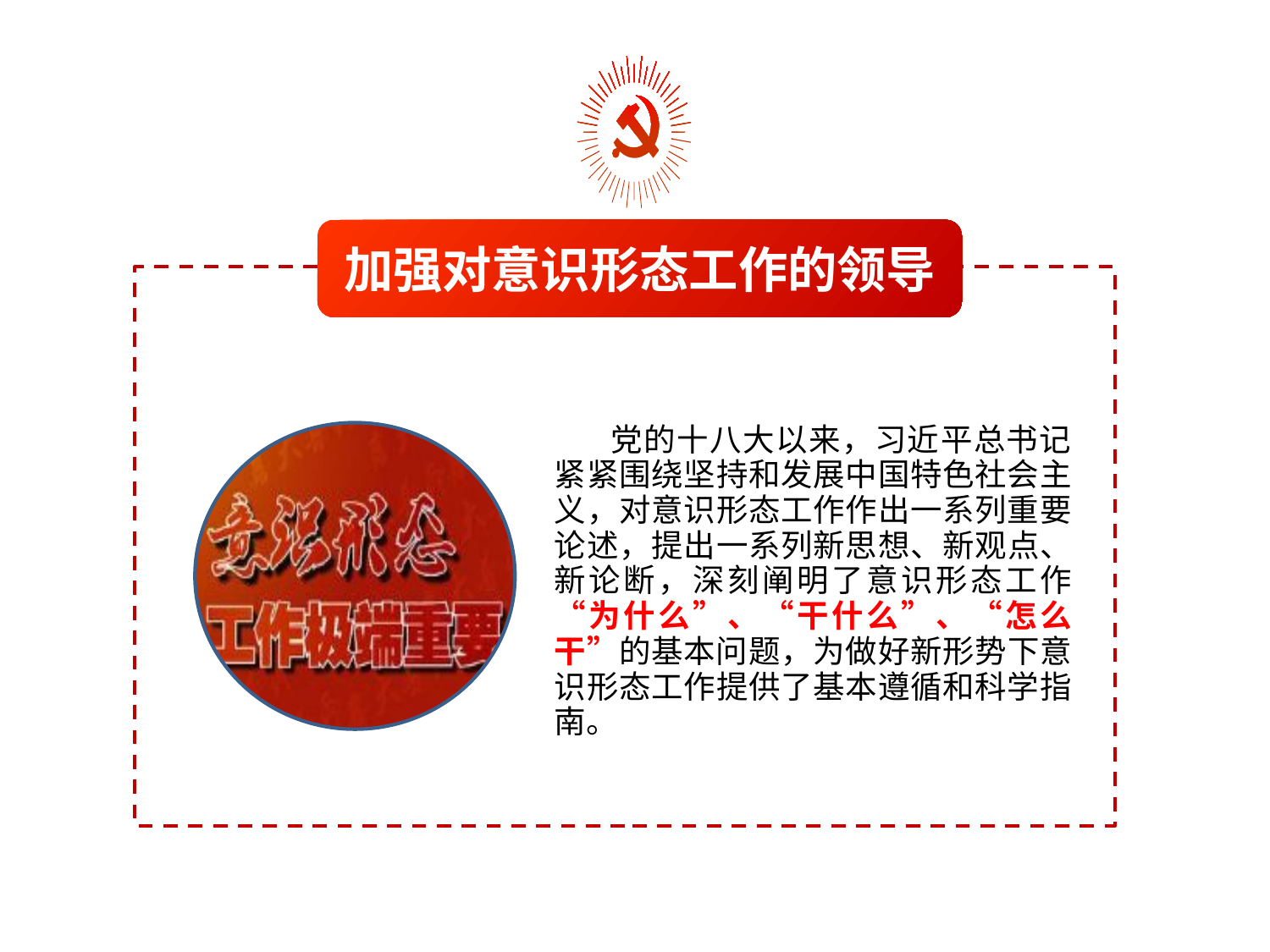

加强对意识形态工作的领导

党的十八大以来，习近平总书记紧紧围绕坚持和发展中国特色社会主义，对意识形态工作作出一系列重要论述，提出一系列新思想、新观点、新论断，深刻阐明了意识形态工作“为什么”、“干什么”、“怎么干”的基本问题，为做好新形势下意识形态工作提供了基本遵循和科学指南。